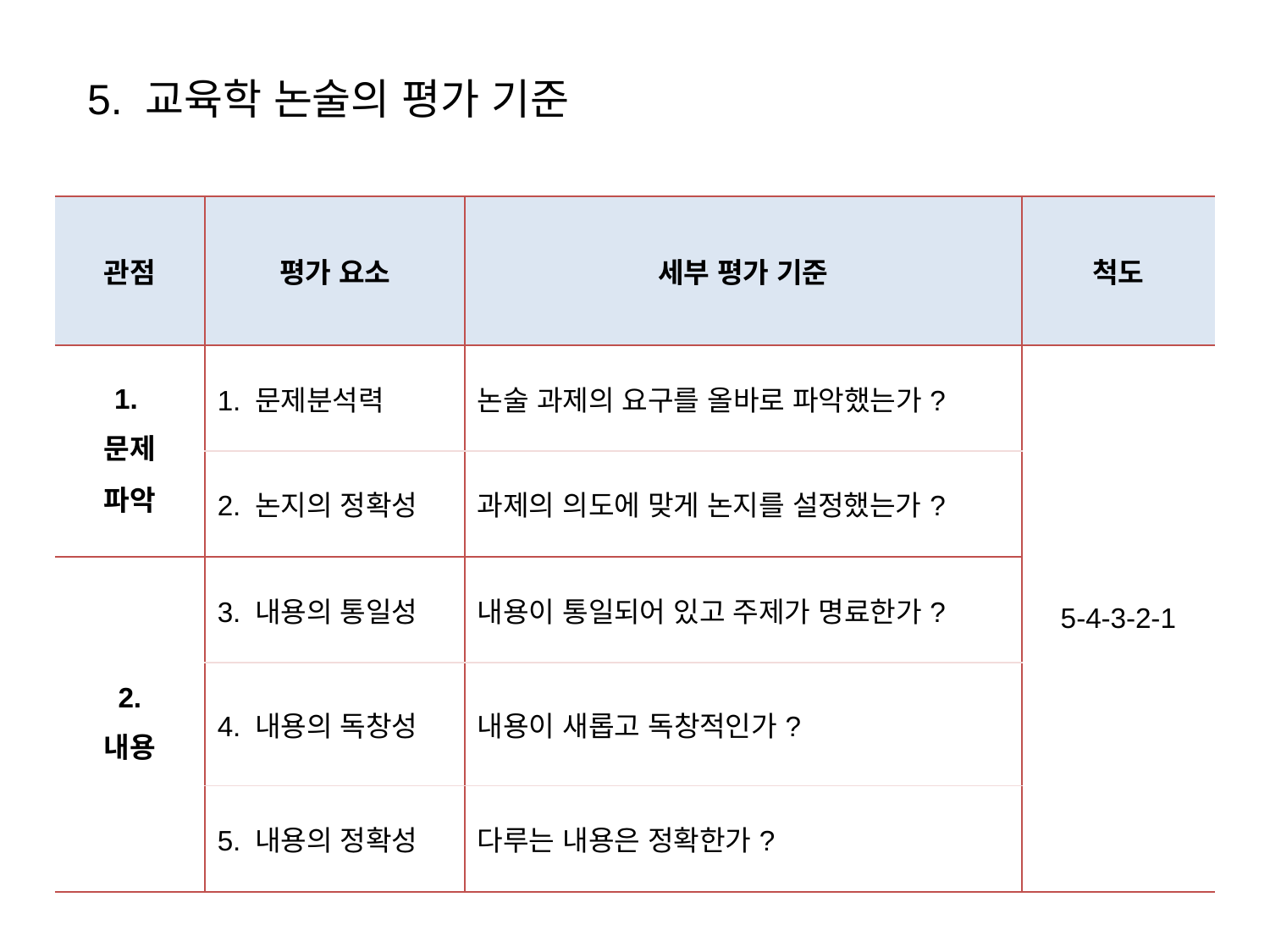

5. 교육학 논술의 평가 기준
| 관점 | 평가 요소 | 세부 평가 기준 | 척도 |
| --- | --- | --- | --- |
| 1. 문제 파악 | 1. 문제분석력 | 논술 과제의 요구를 올바로 파악했는가? | 5-4-3-2-1 |
|  | 2. 논지의 정확성 | 과제의 의도에 맞게 논지를 설정했는가? |  |
| 2. 내용 | 3. 내용의 통일성 | 내용이 통일되어 있고 주제가 명료한가? |  |
|  | 4. 내용의 독창성 | 내용이 새롭고 독창적인가? |  |
|  | 5. 내용의 정확성 | 다루는 내용은 정확한가? |  |